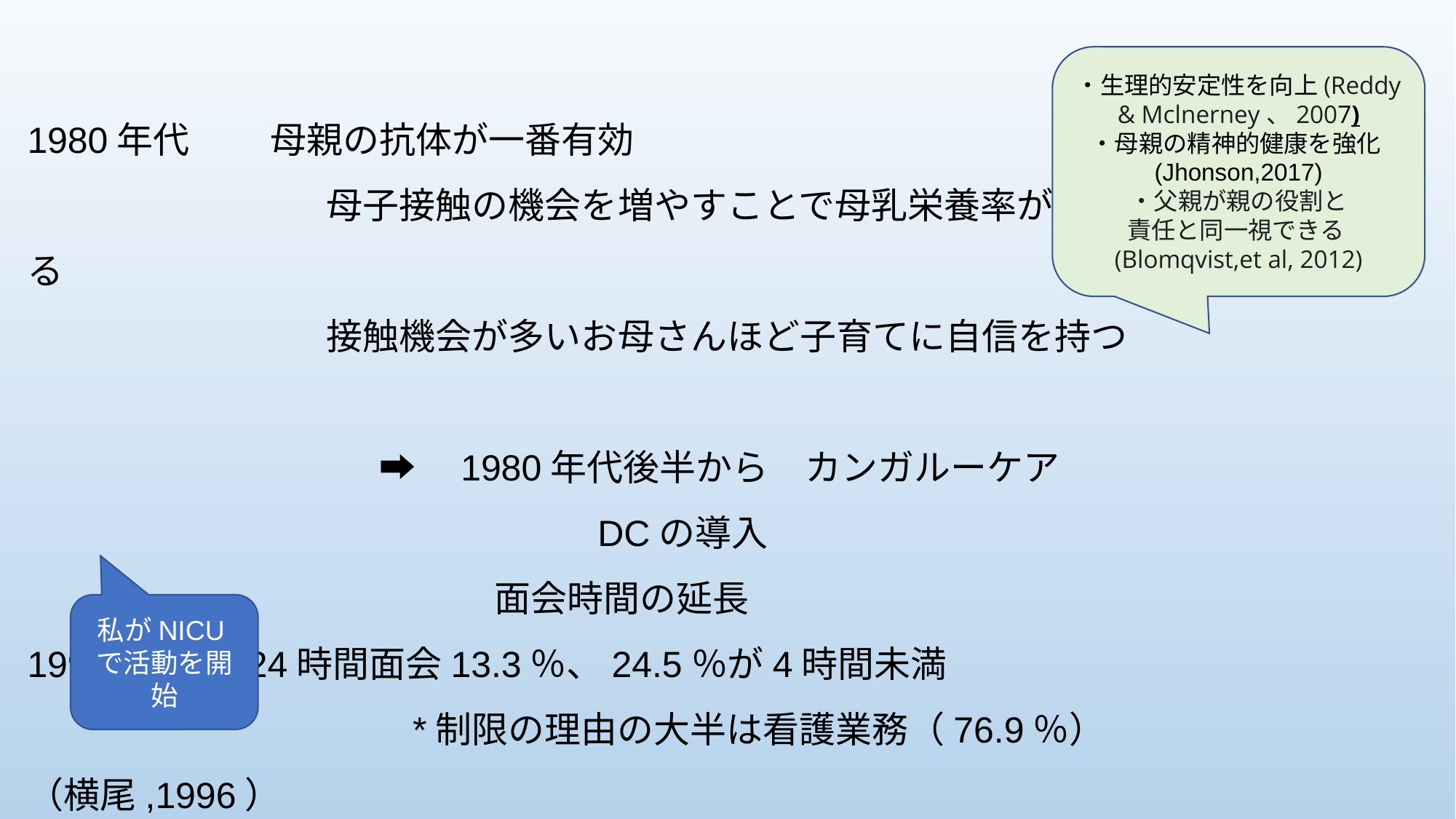

・生理的安定性を向上(Reddy & Mclnerney、2007)
・母親の精神的健康を強化(Jhonson,2017)
・父親が親の役割と
責任と同一視できる
(Blomqvist,et al, 2012)
1980年代　　 母親の抗体が一番有効
　　　　　　　　 母子接触の機会を増やすことで母乳栄養率が高まる
　　　　　　 　　接触機会が多いお母さんほど子育てに自信を持つ
　　　　　　　　　   ➡　1980年代後半から　カンガルーケア
                                                        DCの導入
                                                        面会時間の延長
1996年　      24時間面会13.3％、24.5％が4時間未満
　　　　　     　　　 　*制限の理由の大半は看護業務（76.9％）（横尾,1996）

私がNICUで活動を開始